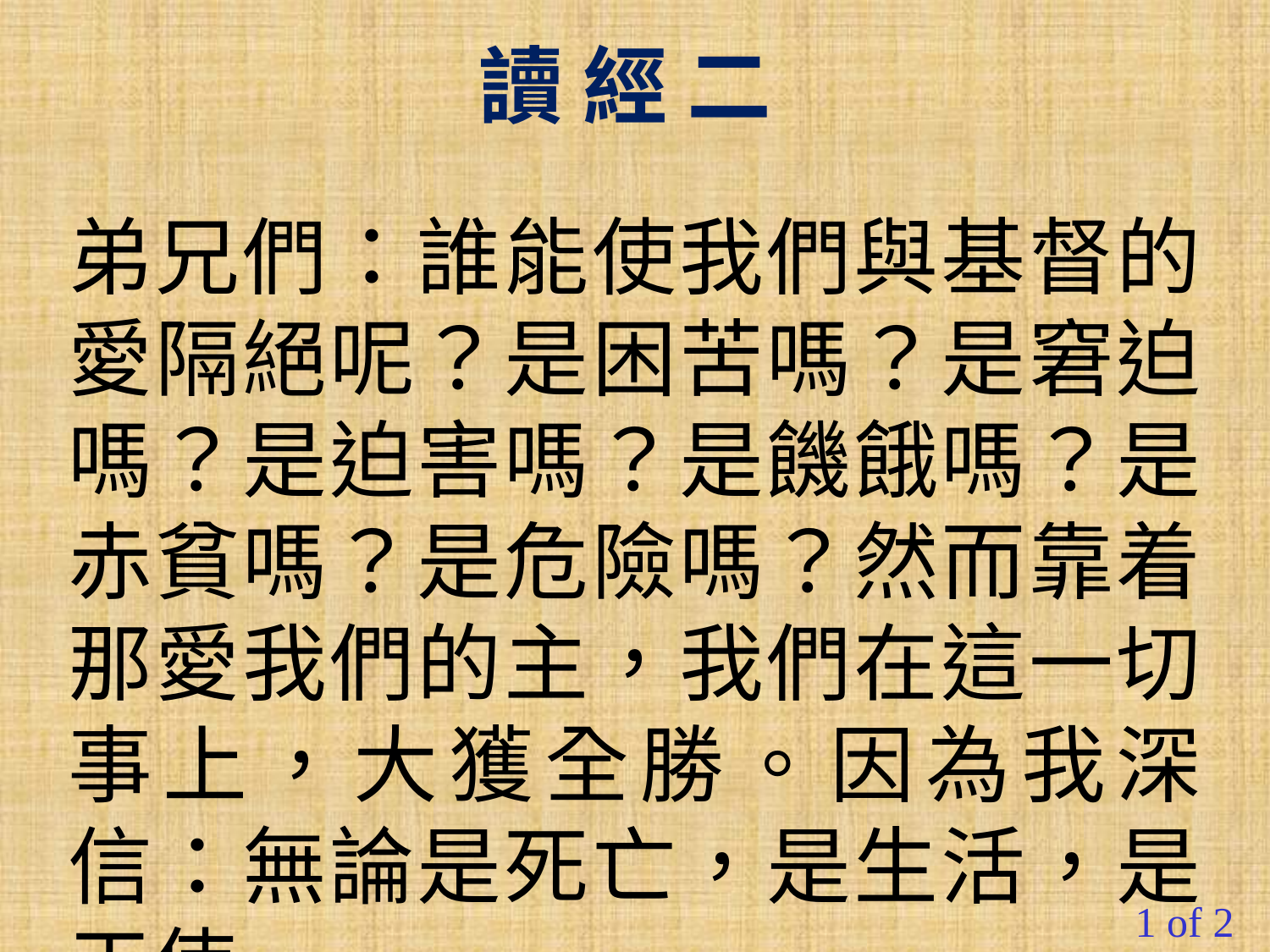

讀 經 二

弟兄們：誰能使我們與基督的愛隔絕呢？是困苦嗎？是窘迫嗎？是迫害嗎？是饑餓嗎？是赤貧嗎？是危險嗎？然而靠着那愛我們的主，我們在這一切事上，大獲全勝。因為我深信：無論是死亡，是生活，是天使，
1 of 2